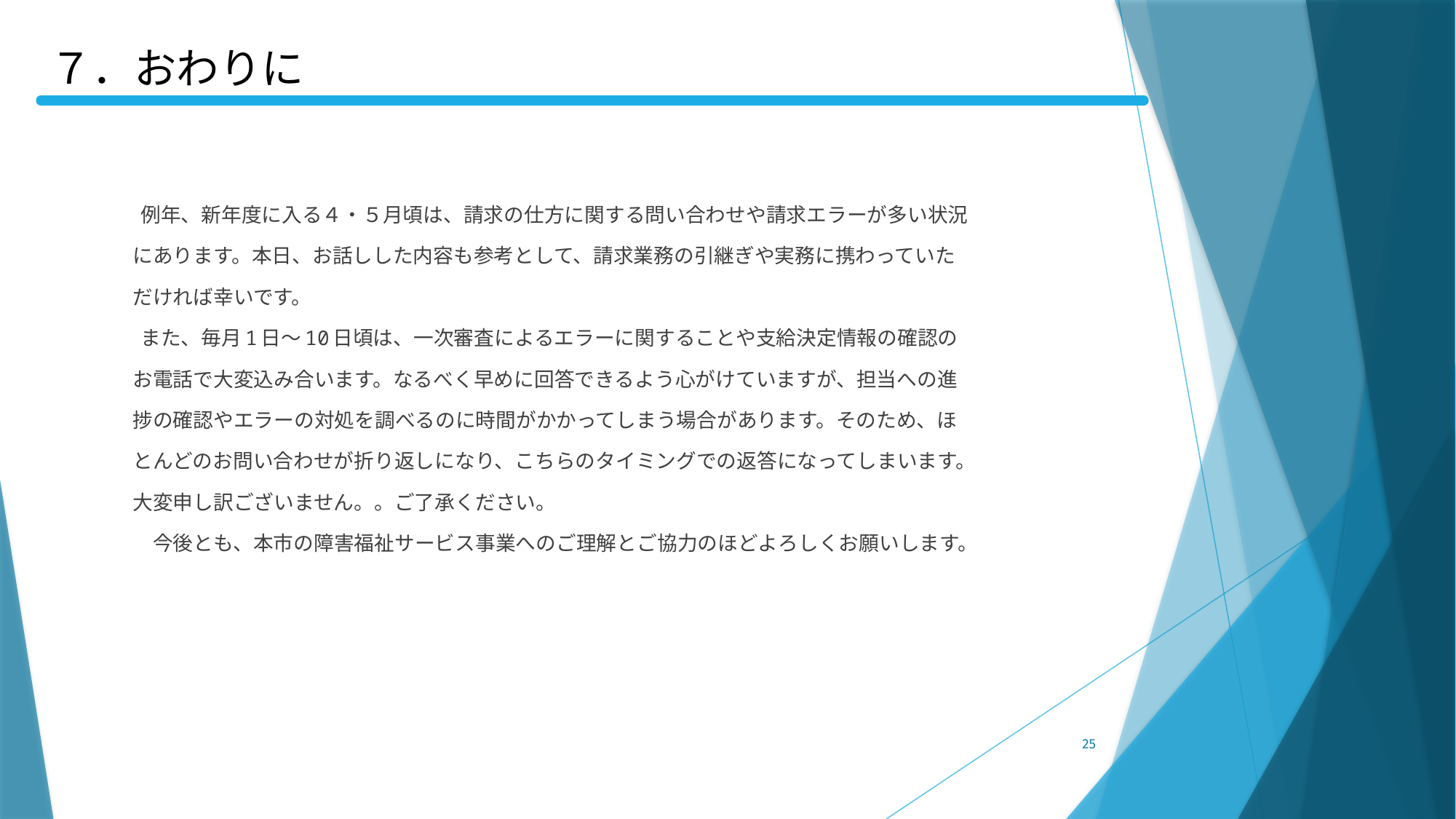

７．おわりに
 例年、新年度に入る４・５月頃は、請求の仕方に関する問い合わせや請求エラーが多い状況にあります。本日、お話しした内容も参考として、請求業務の引継ぎや実務に携わっていただければ幸いです。
 また、毎月1日～10日頃は、一次審査によるエラーに関することや支給決定情報の確認のお電話で大変込み合います。なるべく早めに回答できるよう心がけていますが、担当への進捗の確認やエラーの対処を調べるのに時間がかかってしまう場合があります。そのため、ほとんどのお問い合わせが折り返しになり、こちらのタイミングでの返答になってしまいます。
大変申し訳ございません。。ご了承ください。
　今後とも、本市の障害福祉サービス事業へのご理解とご協力のほどよろしくお願いします。
25